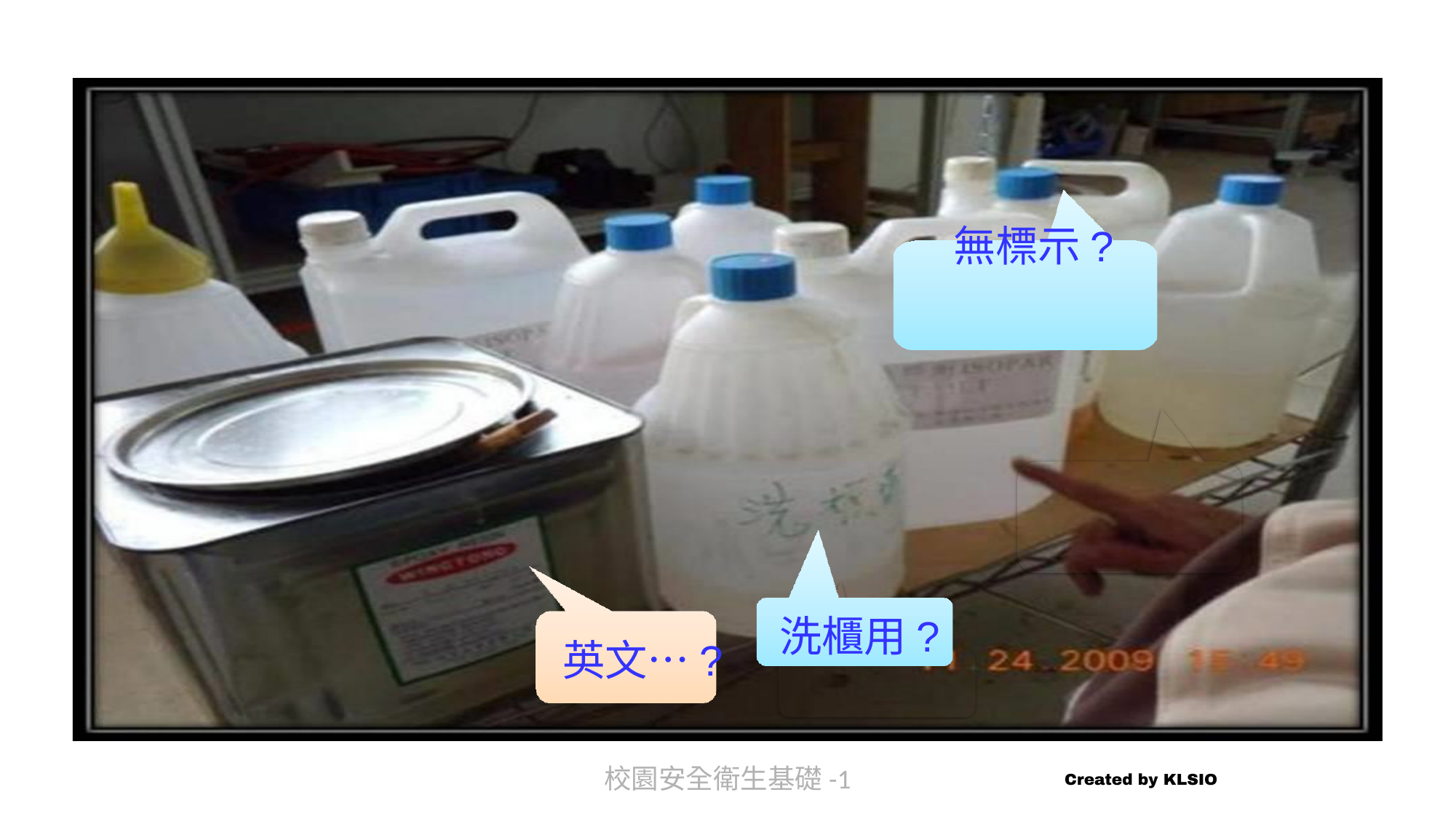

無標示?

洗櫃用?
英文…?
		Created by KLSIO
校園安全衛生基礎-1
271